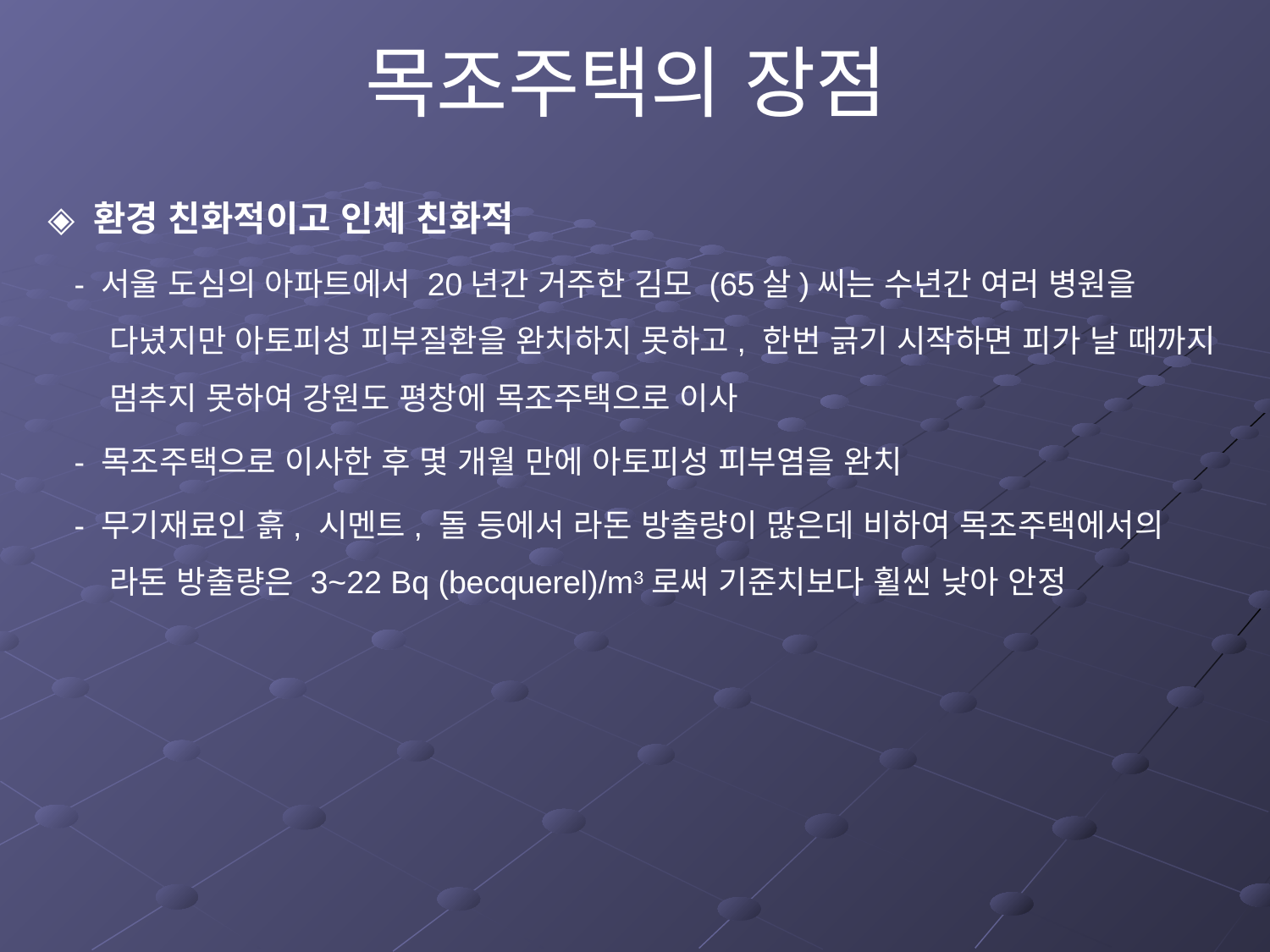

목조주택의 장점
◈ 환경 친화적이고 인체 친화적
   - 서울 도심의 아파트에서 20년간 거주한 김모 (65살)씨는 수년간 여러 병원을 다녔지만 아토피성 피부질환을 완치하지 못하고, 한번 긁기 시작하면 피가 날 때까지 멈추지 못하여 강원도 평창에 목조주택으로 이사
   - 목조주택으로 이사한 후 몇 개월 만에 아토피성 피부염을 완치
   - 무기재료인 흙, 시멘트, 돌 등에서 라돈 방출량이 많은데 비하여 목조주택에서의 라돈 방출량은 3~22 Bq (becquerel)/m3로써 기준치보다 휠씬 낮아 안정